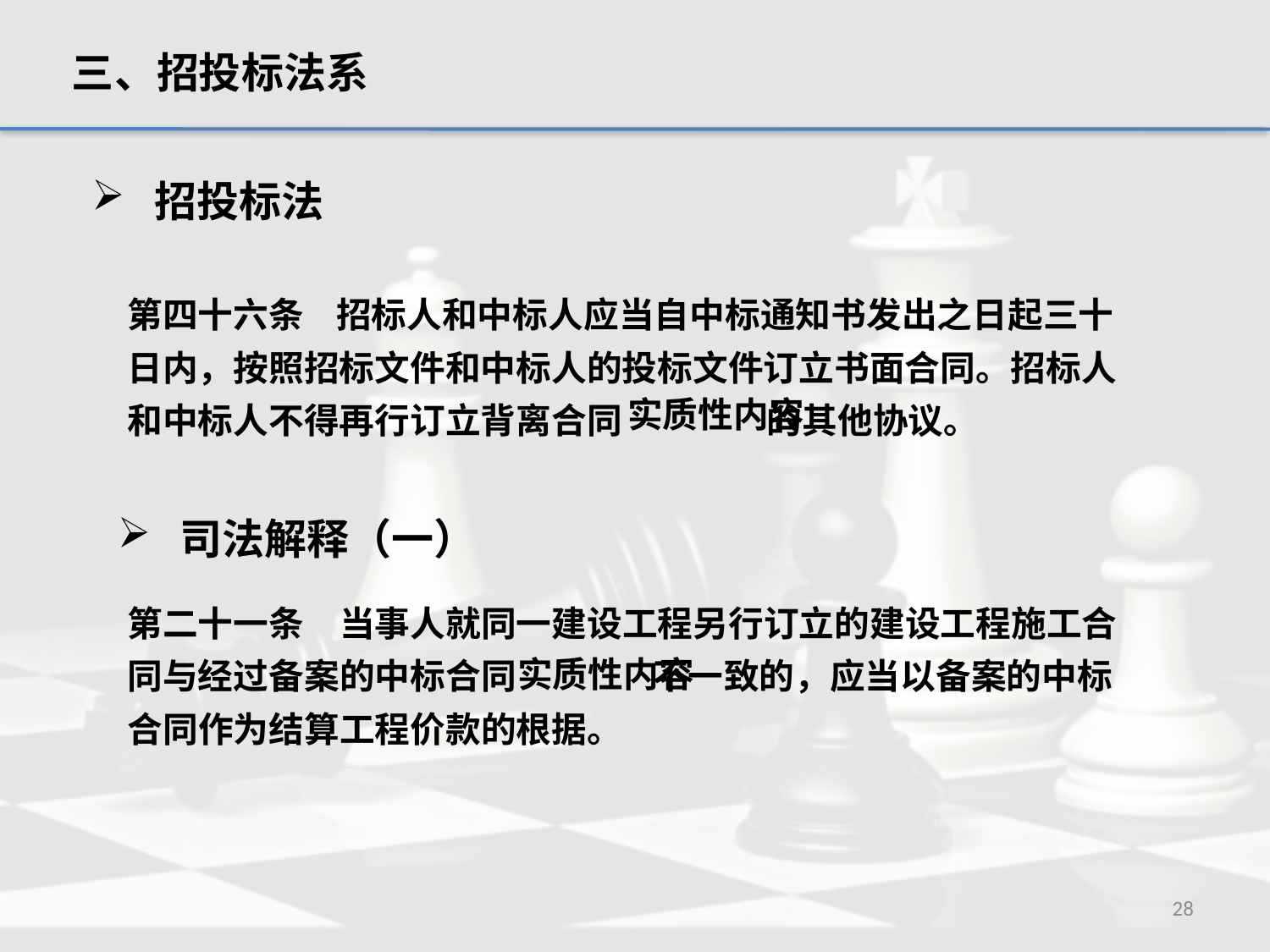

三、招投标法系
  招投标法
第四十六条    招标人和中标人应当自中标通知书发出之日起三十
日内，按照招标文件和中标人的投标文件订立书面合同。招标人
和中标人不得再行订立背离合同                  的其他协议。
实质性内容
  司法解释（一）
第二十一条　当事人就同一建设工程另行订立的建设工程施工合同与经过备案的中标合同                 不一致的，应当以备案的中标合同作为结算工程价款的根据。
实质性内容
28